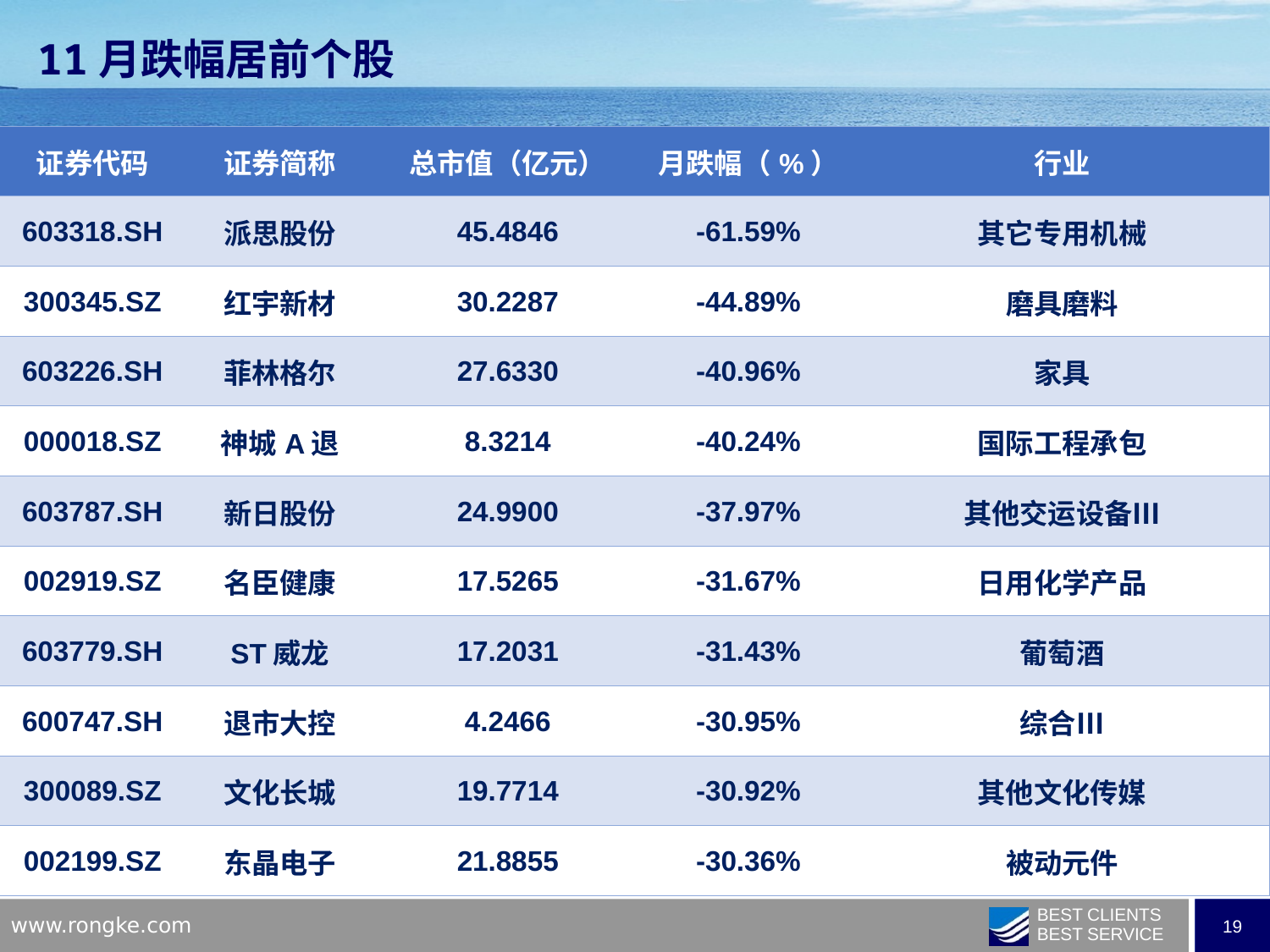

11月跌幅居前个股
| 证券代码 | 证券简称 | 总市值（亿元） | 月跌幅（%） | 行业 |
| --- | --- | --- | --- | --- |
| 603318.SH | 派思股份 | 45.4846 | -61.59% | 其它专用机械 |
| 300345.SZ | 红宇新材 | 30.2287 | -44.89% | 磨具磨料 |
| 603226.SH | 菲林格尔 | 27.6330 | -40.96% | 家具 |
| 000018.SZ | 神城A退 | 8.3214 | -40.24% | 国际工程承包 |
| 603787.SH | 新日股份 | 24.9900 | -37.97% | 其他交运设备Ⅲ |
| 002919.SZ | 名臣健康 | 17.5265 | -31.67% | 日用化学产品 |
| 603779.SH | ST威龙 | 17.2031 | -31.43% | 葡萄酒 |
| 600747.SH | 退市大控 | 4.2466 | -30.95% | 综合Ⅲ |
| 300089.SZ | 文化长城 | 19.7714 | -30.92% | 其他文化传媒 |
| 002199.SZ | 东晶电子 | 21.8855 | -30.36% | 被动元件 |